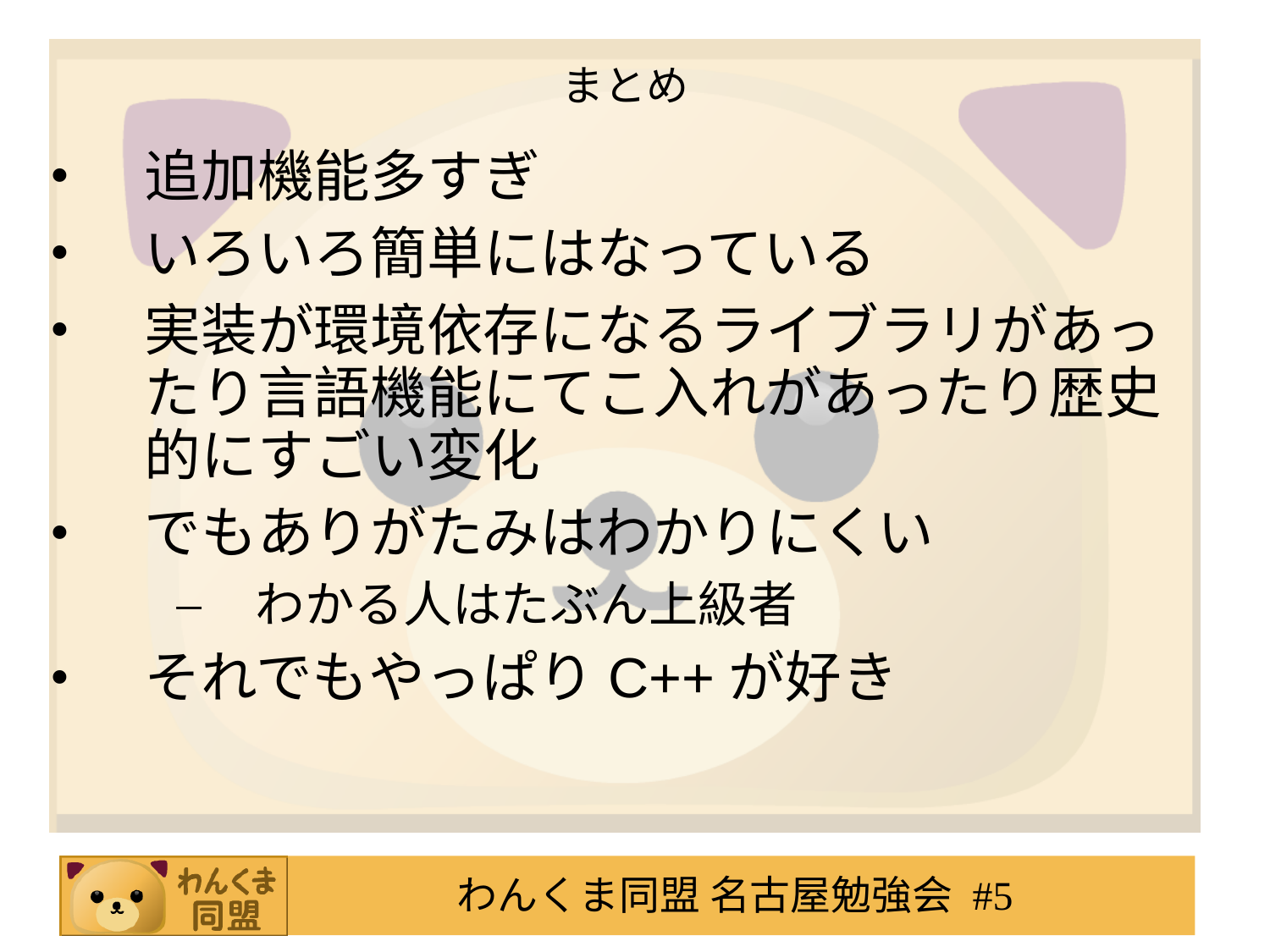

# まとめ
追加機能多すぎ
いろいろ簡単にはなっている
実装が環境依存になるライブラリがあったり言語機能にてこ入れがあったり歴史的にすごい変化
でもありがたみはわかりにくい
わかる人はたぶん上級者
それでもやっぱりC++が好き